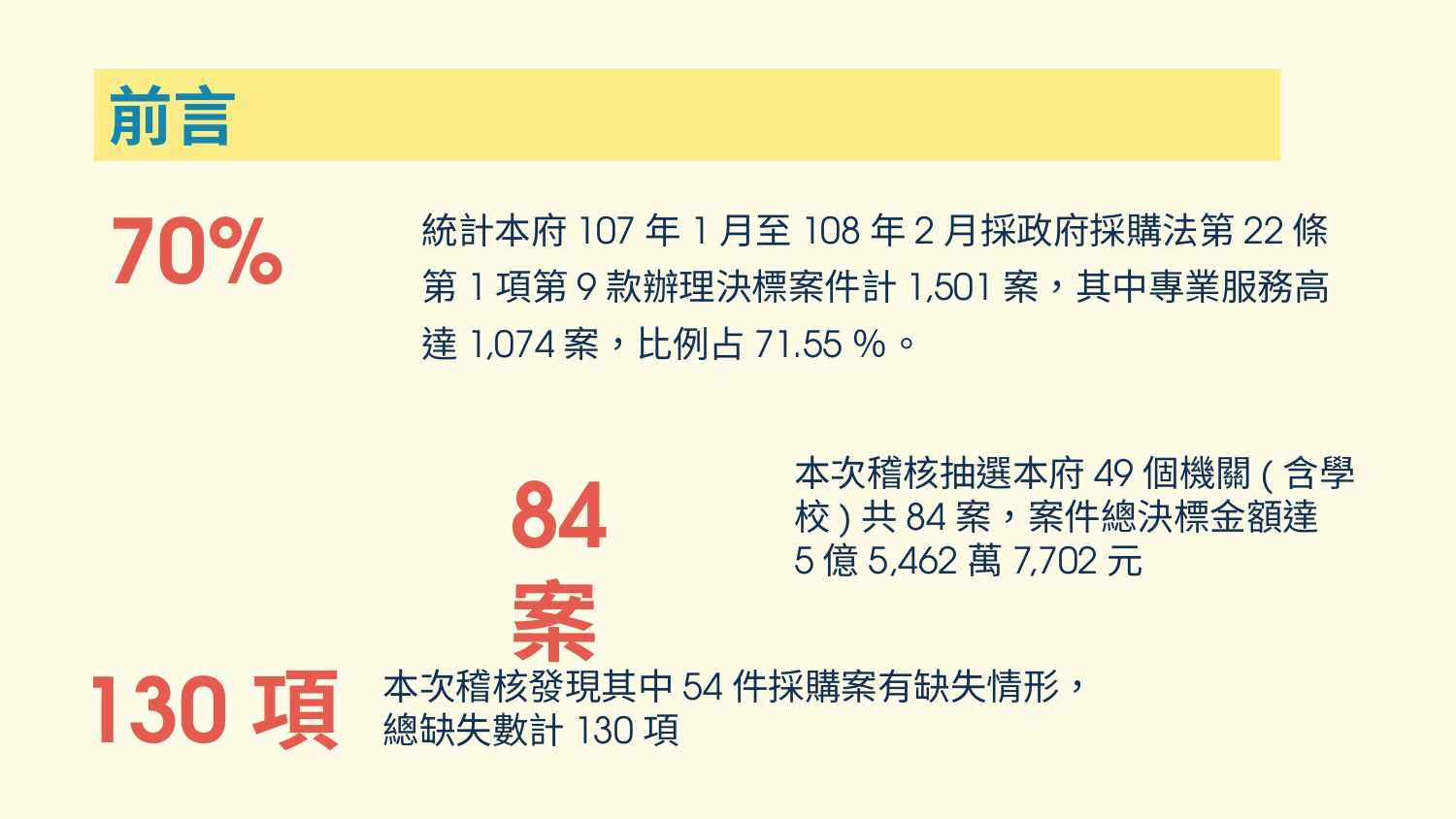

前言
70%
統計本府107年1月至108年2月採政府採購法第22條第1項第9款辦理決標案件計1,501案，其中專業服務高達1,074案，比例占71.55％。
本次稽核抽選本府49個機關(含學校)共84案，案件總決標金額達
5億5,462萬7,702元
84案
130項
本次稽核發現其中54件採購案有缺失情形，總缺失數計130項